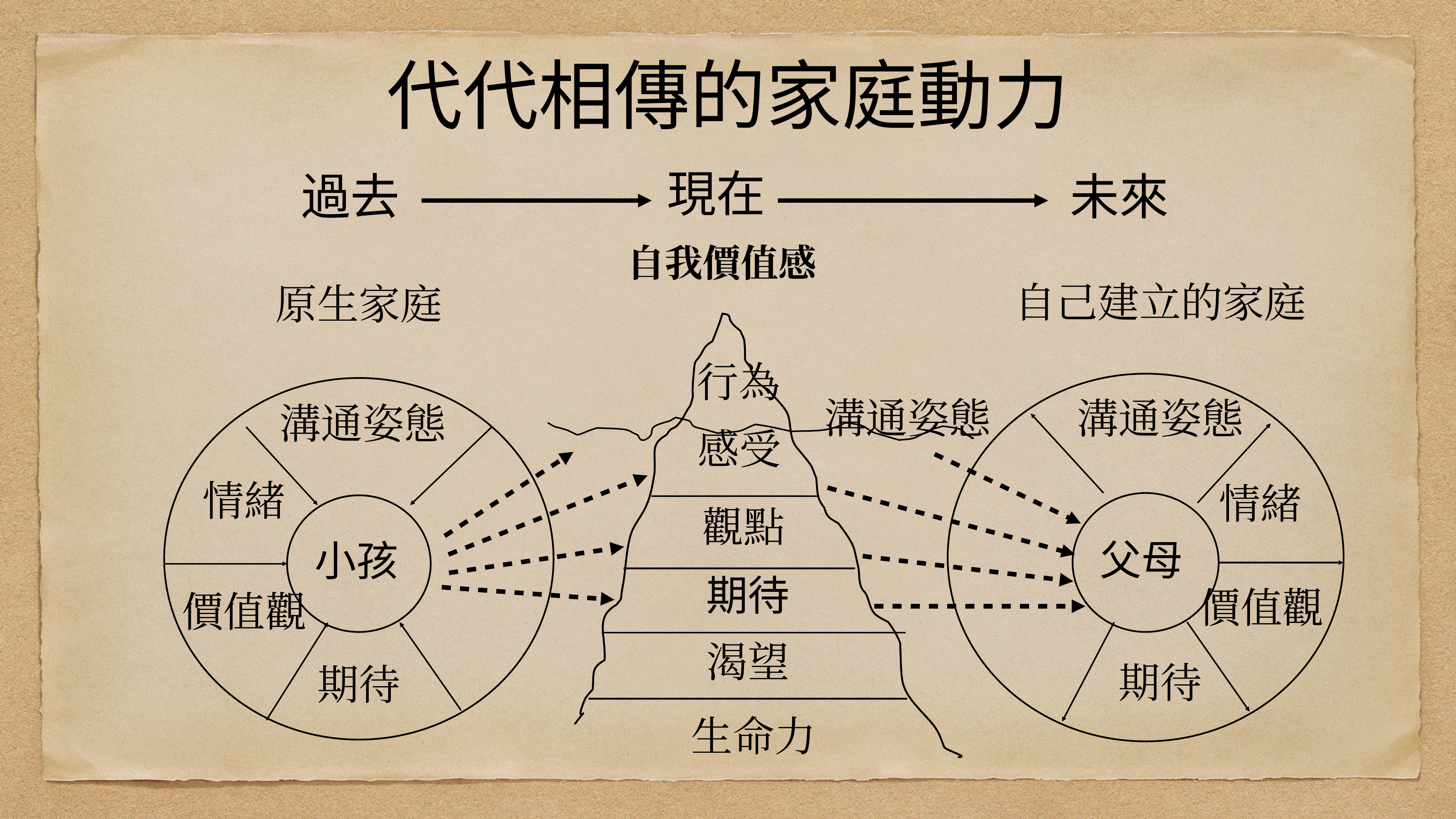

代代相傳的家庭動力
現在
過去
未來

自我價值感

行為
溝通姿態

感受

觀點

期待

渴望
生命力

自己建立的家庭

溝通姿態

情緒

父母

價值觀

期待
原生家庭

溝通姿態

情緒

小孩

價值觀

期待